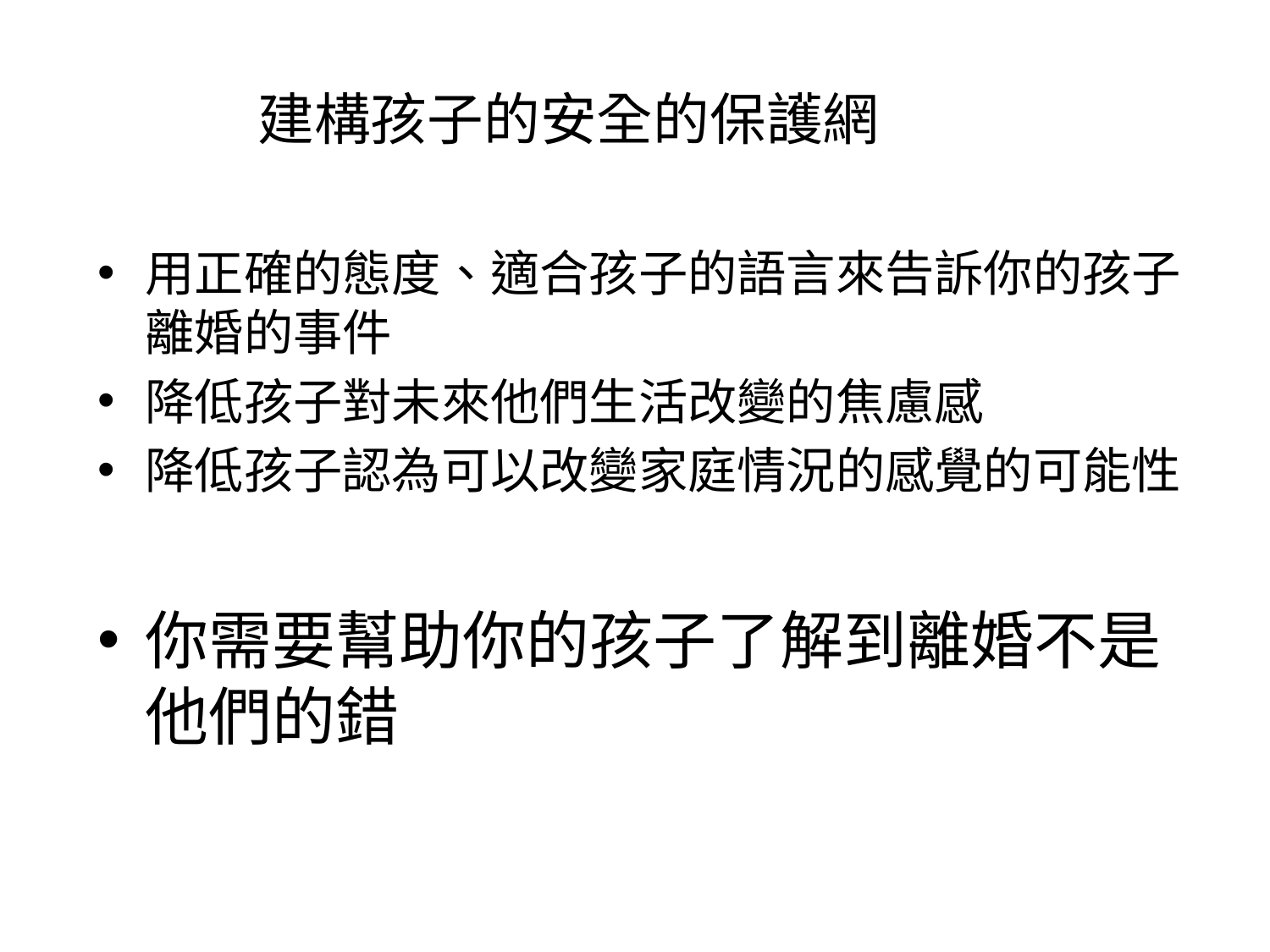

# 建構孩子的安全的保護網
用正確的態度、適合孩子的語言來告訴你的孩子離婚的事件
降低孩子對未來他們生活改變的焦慮感
降低孩子認為可以改變家庭情況的感覺的可能性

你需要幫助你的孩子了解到離婚不是他們的錯